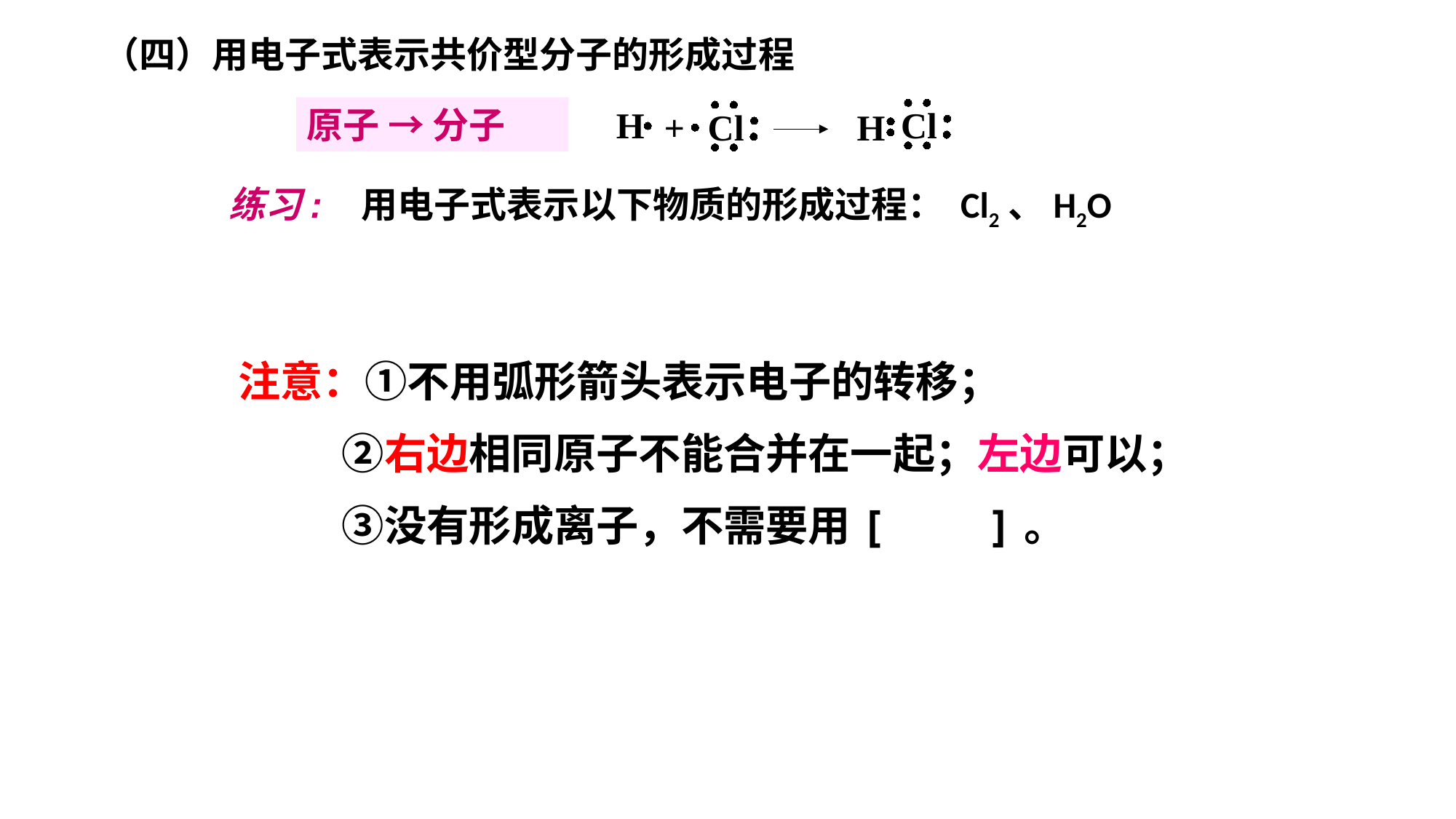

（四）用电子式表示共价型分子的形成过程
原子 → 分子
H
Cl

+

Cl

H

练习:   用电子式表示以下物质的形成过程： Cl2、H2O
注意：①不用弧形箭头表示电子的转移；
　　  ②右边相同原子不能合并在一起；左边可以；
　　  ③没有形成离子，不需要用[    ]。